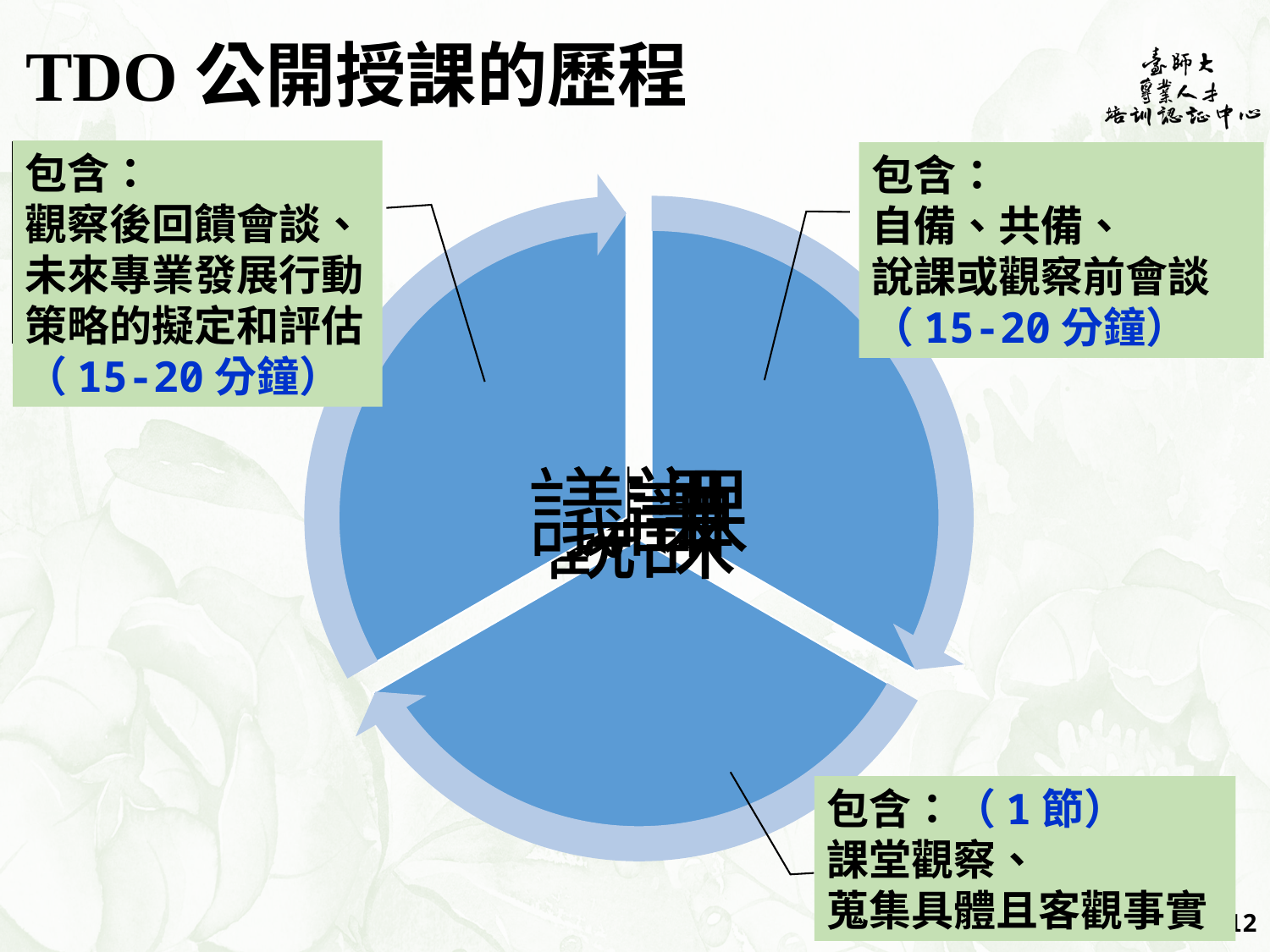

TDO公開授課的歷程
包含：
觀察後回饋會談、
未來專業發展行動策略的擬定和評估
（15-20分鐘）

包含：
自備、共備、
說課或觀察前會談
（15-20分鐘）
備課
觀課
議課

包含：（1節）
課堂觀察、
蒐集具體且客觀事實

12